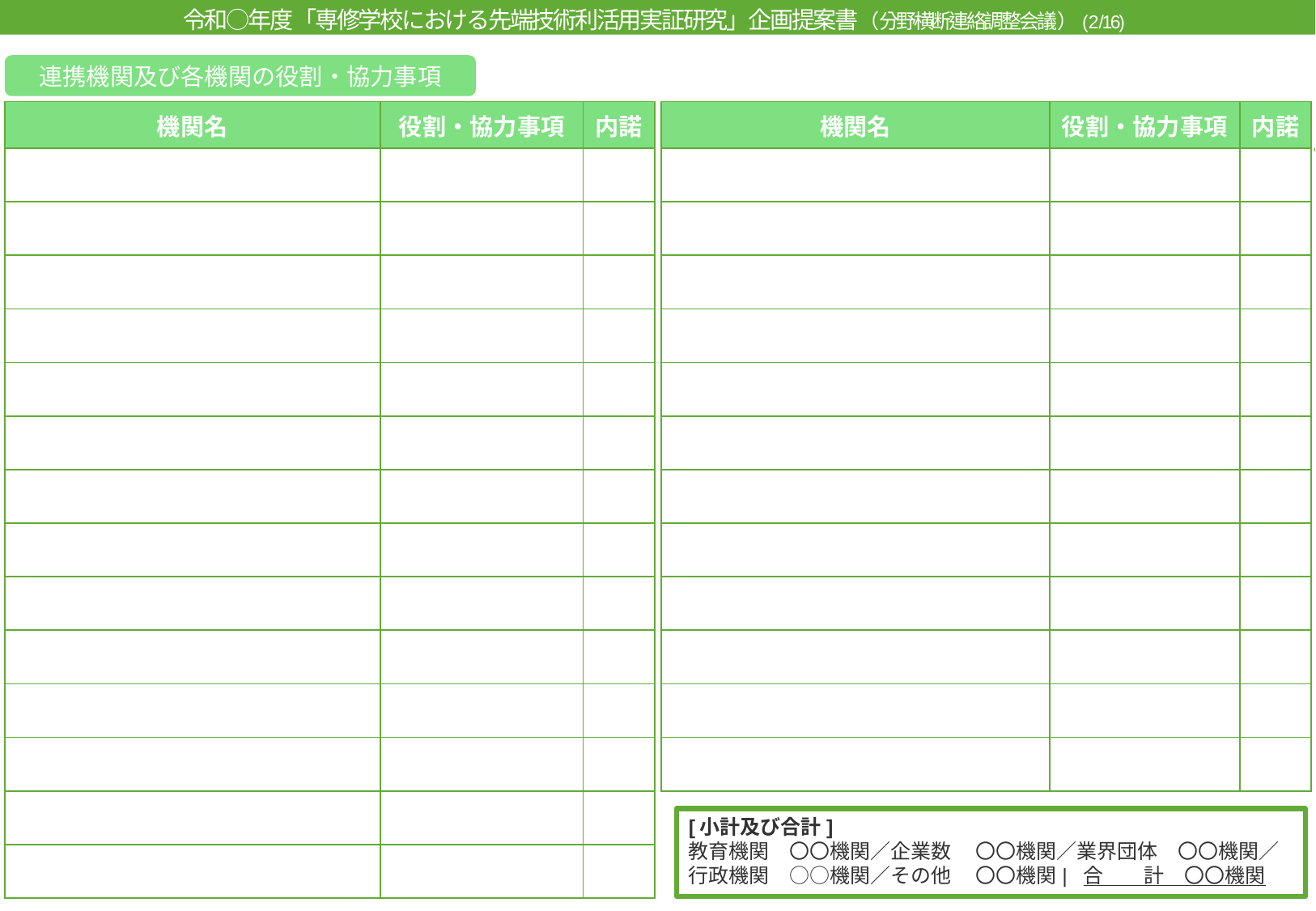

令和○年度「専修学校における先端技術利活用実証研究」企画提案書（分野横断連絡調整会議）(2/16)
連携機関及び各機関の役割・協力事項
| 機関名 | 役割・協力事項 | 内諾 |
| --- | --- | --- |
|  |  |  |
|  |  |  |
|  |  |  |
|  |  |  |
|  |  |  |
|  |  |  |
|  |  |  |
|  |  |  |
|  |  |  |
|  |  |  |
|  |  |  |
|  |  |  |
|  |  |  |
|  |  |  |
| 機関名 | 役割・協力事項 | 内諾 |
| --- | --- | --- |
|  |  |  |
|  |  |  |
|  |  |  |
|  |  |  |
|  |  |  |
|  |  |  |
|  |  |  |
|  |  |  |
|  |  |  |
|  |  |  |
|  |  |  |
|  |  |  |
▼事業を推進するために連携する関係機関について記載すること｡

▼各機関が果たす役割及び教育カリキュラム・プログラムの開発に当たって協力を得られる事項について、教育機関、行政機関、企業・業界団体毎に具体的に記載すること。

▼各職業、業界において必要となるデジタルリテラシーやスキルを明らかにし、普及させていく観点から、複数の専修学校が参画していることが望ましい。

▼記載する文字は、MSｺﾞｼｯｸ or ﾒｲﾘｵ　１１ポイント以上とすること。（一部の文字がどうしても枠に入りきらない場合にはポイントを調整しても構わないが、極端に小さくならないようにすること）

▼「内諾」の欄には申請時点における内諾の有無を○、×にて記載すること。

▼組織として連携する機関を記載してください。（有識者として大学教員が参画する場合は、組織間の協定等に基づき参画する場合などを除き、当該教員が所属する大学は連携機関には含まれません）

▼参画する機関数（教育機関、企業、業界団体、行政機関、その他、それぞれの小計数及び合計数）を記載する。
　　　　　（MSｺﾞｼｯｸ or ﾒｲﾘｵ　１１ポイント以上）
[小計及び合計]
教育機関　〇〇機関／企業数　 〇〇機関／業界団体　〇〇機関／
行政機関　○○機関／その他　 〇〇機関|  合　　計　〇〇機関